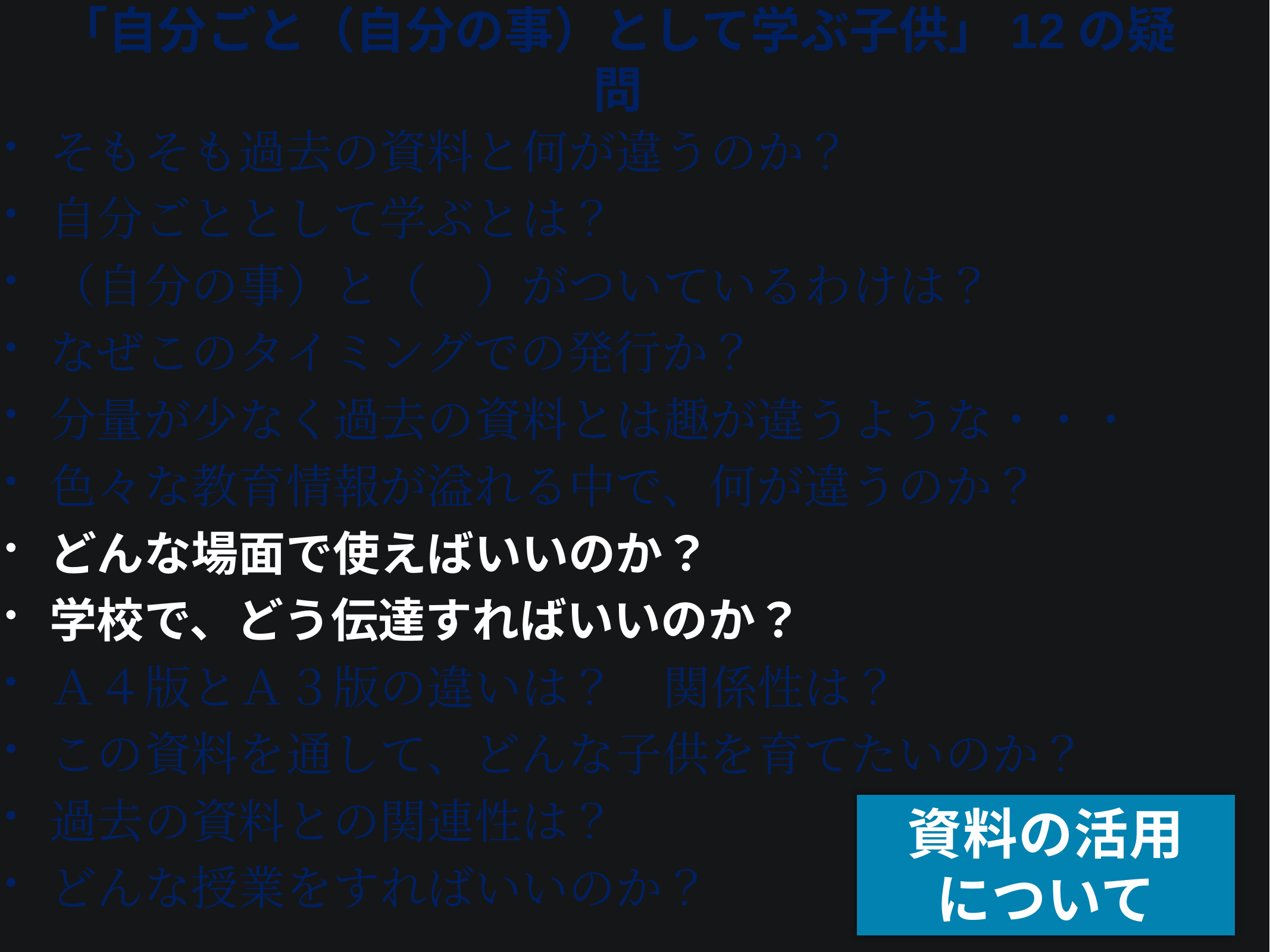

# 「自分ごと（自分の事）として学ぶ子供」12の疑問
そもそも過去の資料と何が違うのか？
自分ごととして学ぶとは？
（自分の事）と（　）がついているわけは？
なぜこのタイミングでの発行か？
分量が少なく過去の資料とは趣が違うような・・・
色々な教育情報が溢れる中で、何が違うのか？
どんな場面で使えばいいのか？
学校で、どう伝達すればいいのか？
Ａ４版とＡ３版の違いは？　関係性は？
この資料を通して、どんな子供を育てたいのか？
過去の資料との関連性は？
どんな授業をすればいいのか？

資料の活用
について